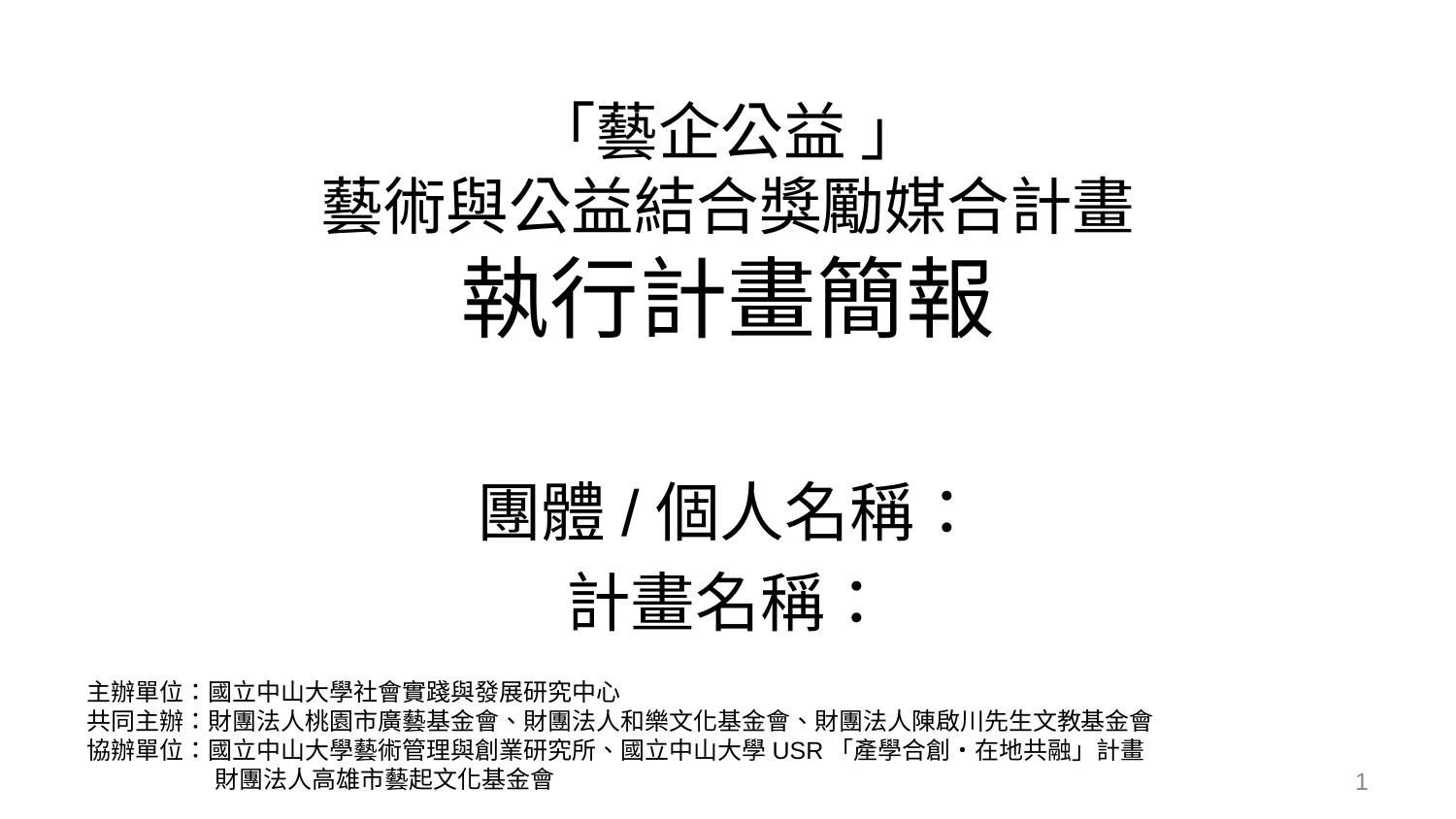

# 「藝企公益 」 藝術與公益結合獎勵媒合計畫 執行計畫簡報
團體/個人名稱：
計畫名稱：
主辦單位：國立中山大學社會實踐與發展研究中心
共同主辦：財團法人桃園市廣藝基金會、財團法人和樂文化基金會、財團法人陳啟川先生文教基金會
協辦單位：國立中山大學藝術管理與創業研究所、國立中山大學USR「產學合創‧在地共融」計畫
                  財團法人高雄市藝起文化基金會
1